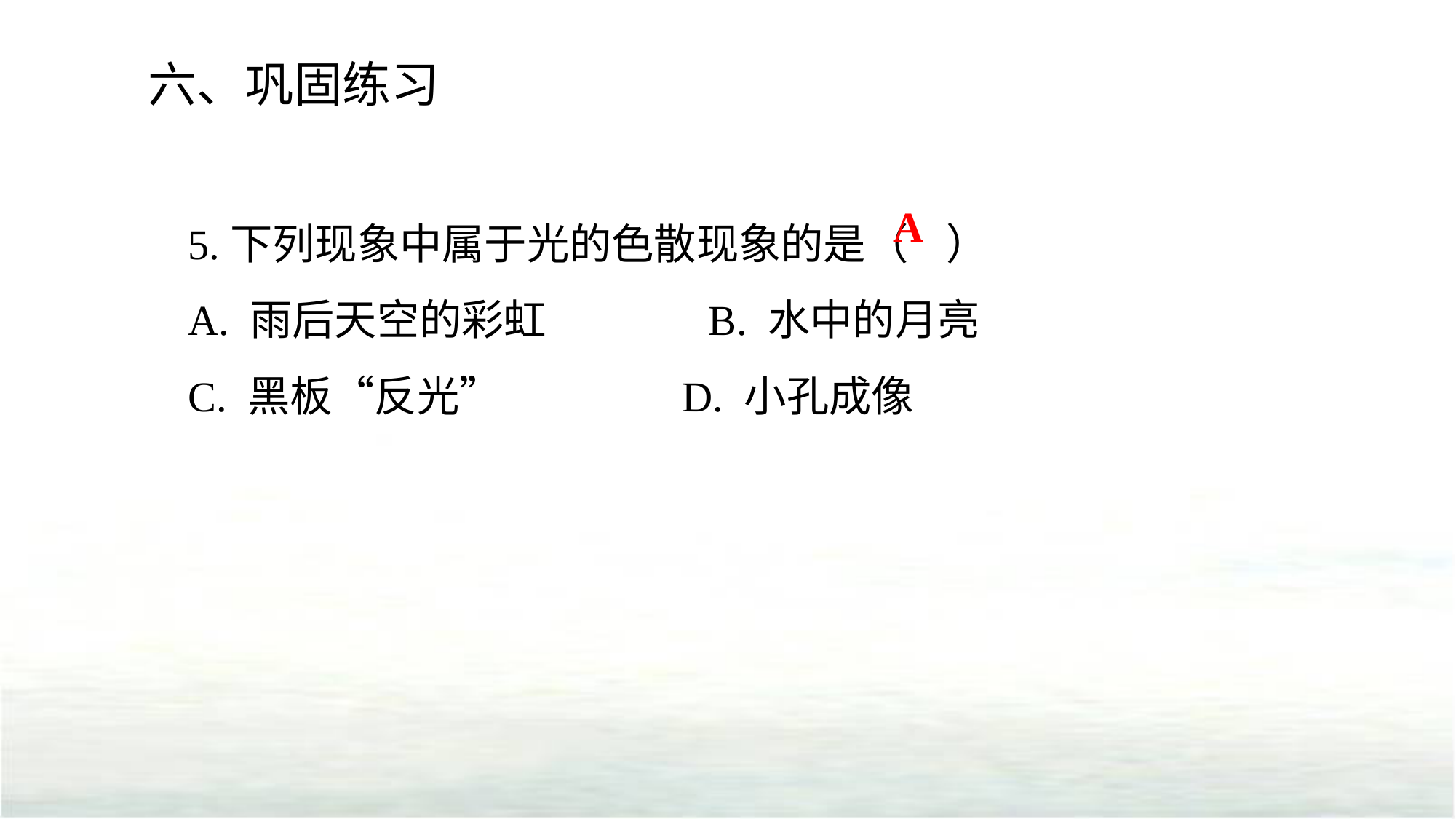

六、巩固练习
5.下列现象中属于光的色散现象的是（    ）
A. 雨后天空的彩虹                B. 水中的月亮
C. 黑板“反光”                  D. 小孔成像
A